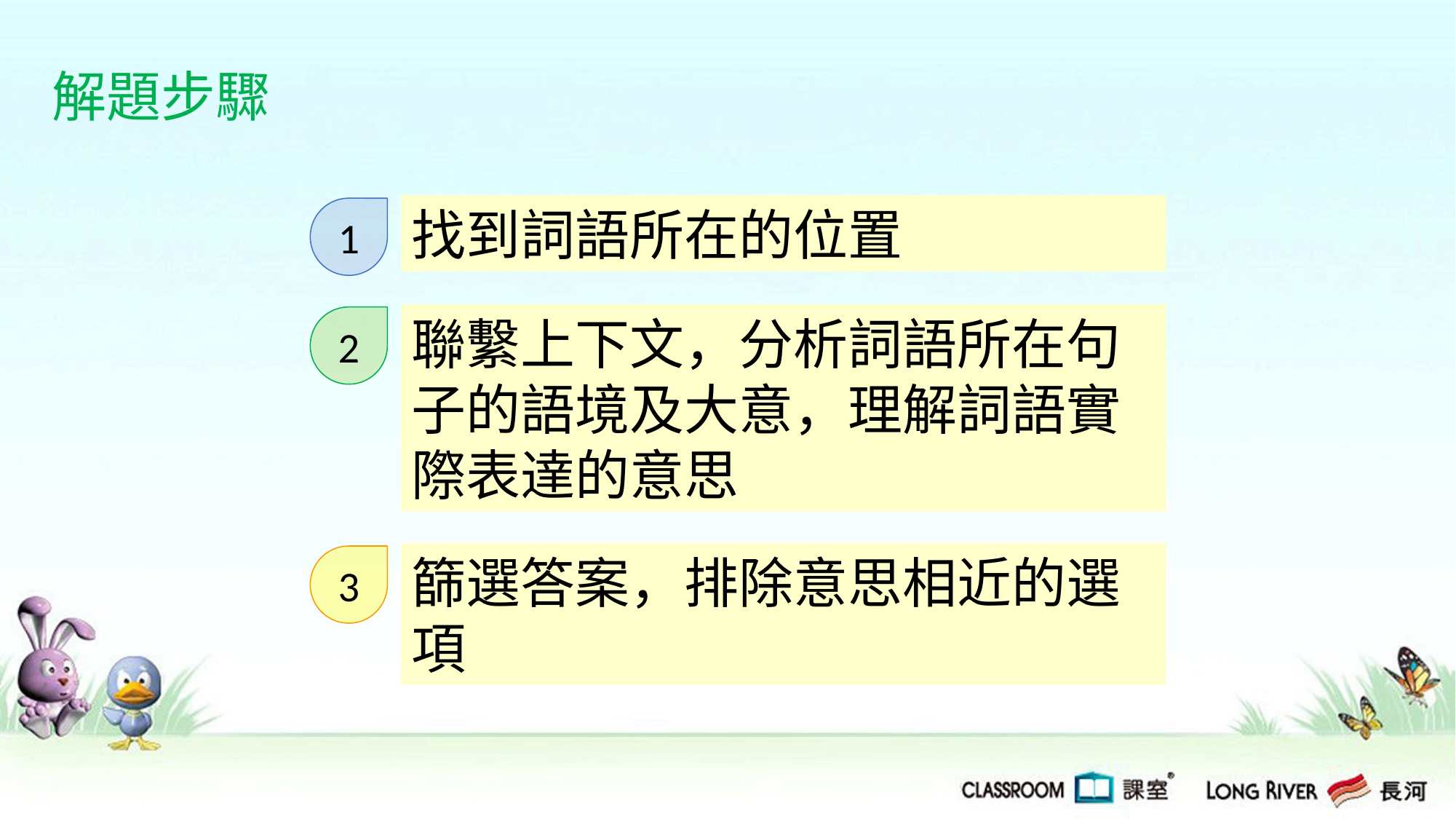

解題步驟
找到詞語所在的位置
1
聯繫上下文，分析詞語所在句子的語境及大意，理解詞語實際表達的意思
2
篩選答案，排除意思相近的選項
3